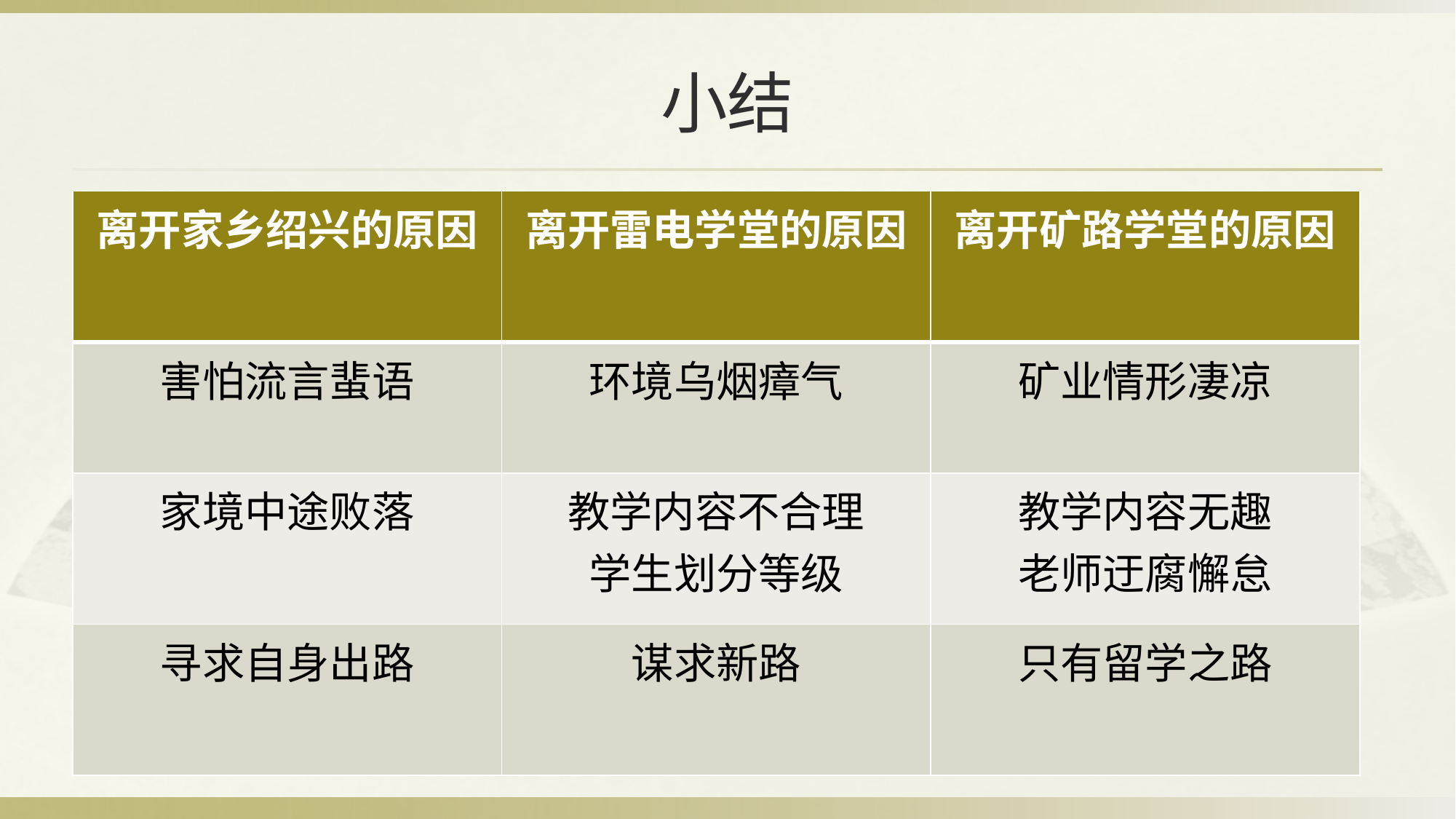

# 小结
| 离开家乡绍兴的原因 | 离开雷电学堂的原因 | 离开矿路学堂的原因 |
| --- | --- | --- |
| 害怕流言蜚语 | 环境乌烟瘴气 | 矿业情形凄凉 |
| 家境中途败落 | 教学内容不合理 学生划分等级 | 教学内容无趣 老师迂腐懈怠 |
| 寻求自身出路 | 谋求新路 | 只有留学之路 |